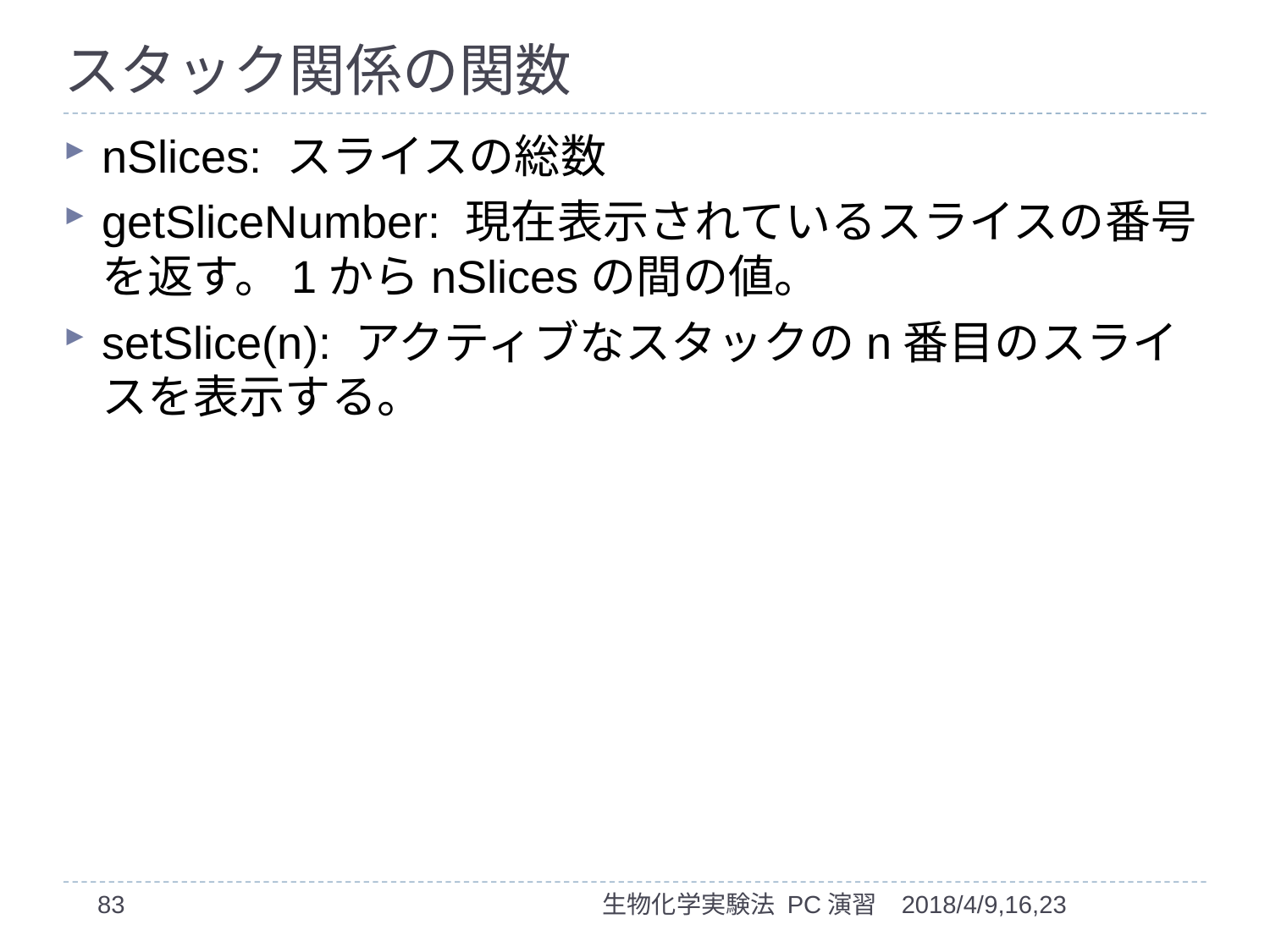

# スタック関係の関数
nSlices: スライスの総数
getSliceNumber: 現在表示されているスライスの番号を返す。1からnSlicesの間の値。
setSlice(n): アクティブなスタックのn番目のスライスを表示する。

83
生物化学実験法 PC演習
2018/4/9,16,23